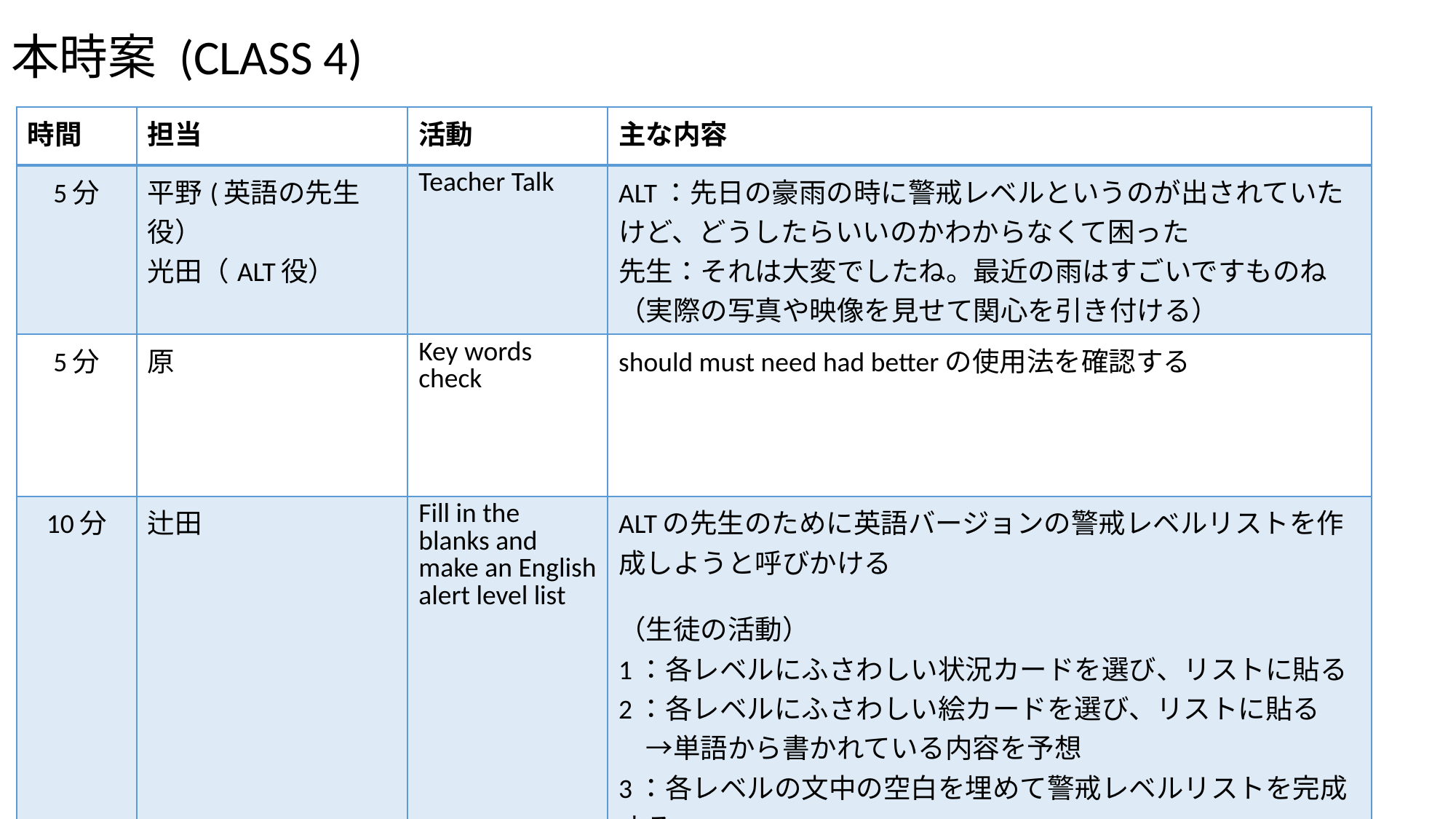

# 本時案 (CLASS 4)
| 時間 | 担当 | 活動 | 主な内容 |
| --- | --- | --- | --- |
| 5分 | 平野(英語の先生役） 光田（ALT役） | Teacher Talk | ALT：先日の豪雨の時に警戒レベルというのが出されていたけど、どうしたらいいのかわからなくて困った 先生：それは大変でしたね。最近の雨はすごいですものね （実際の写真や映像を見せて関心を引き付ける） |
| 5分 | 原 | Key words check | should must need had betterの使用法を確認する |
| 10分 | 辻田 | Fill in the blanks and make an English alert level list | ALTの先生のために英語バージョンの警戒レベルリストを作成しようと呼びかける （生徒の活動） 1：各レベルにふさわしい状況カードを選び、リストに貼る 2：各レベルにふさわしい絵カードを選び、リストに貼る 　→単語から書かれている内容を予想 3：各レベルの文中の空白を埋めて警戒レベルリストを完成する |